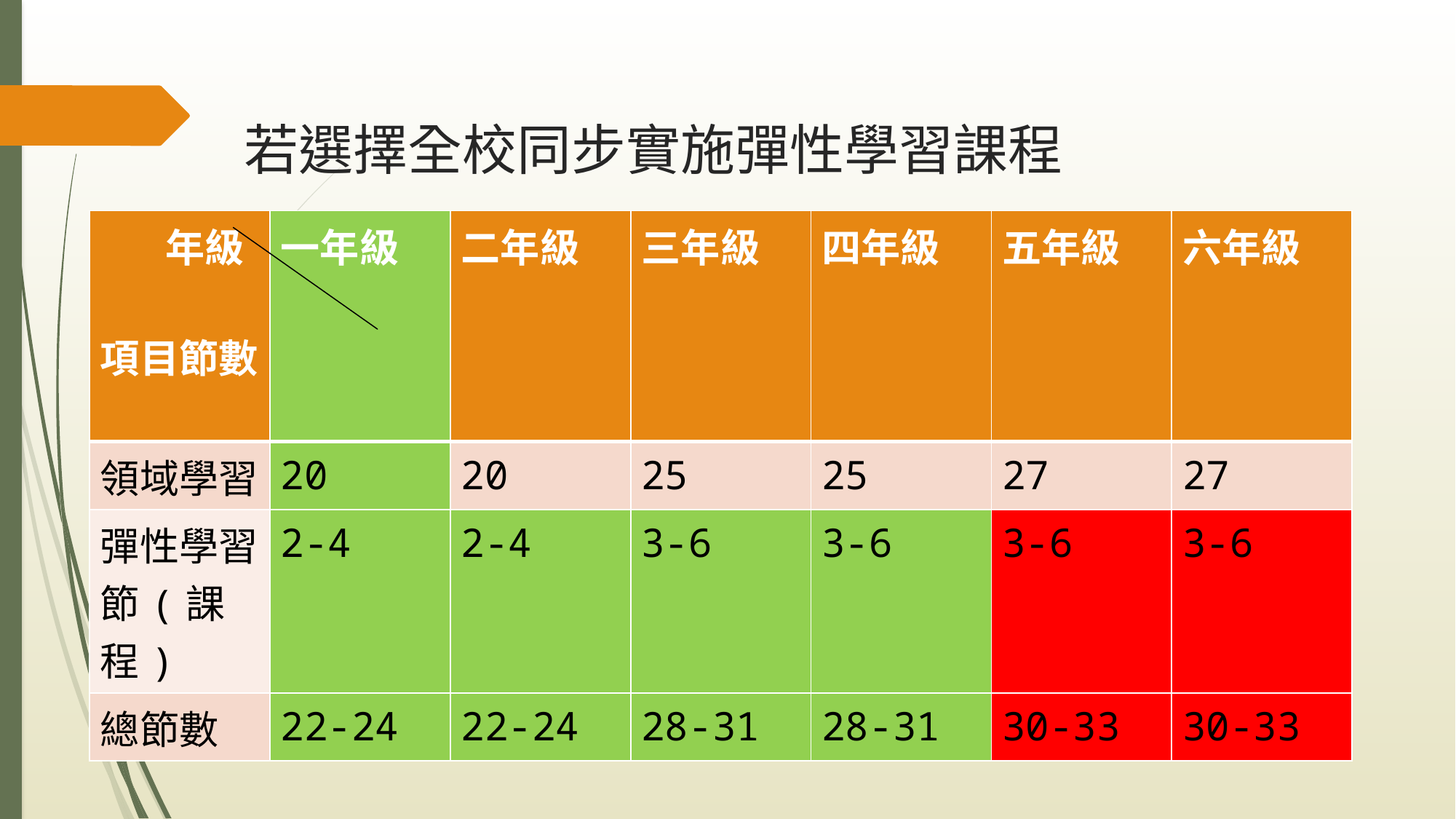

# 若選擇全校同步實施彈性學習課程
| 年級 項目節數 | 一年級 | 二年級 | 三年級 | 四年級 | 五年級 | 六年級 |
| --- | --- | --- | --- | --- | --- | --- |
| 領域學習 | 20 | 20 | 25 | 25 | 27 | 27 |
| 彈性學習節(課程) | 2-4 | 2-4 | 3-6 | 3-6 | 3-6 | 3-6 |
| 總節數 | 22-24 | 22-24 | 28-31 | 28-31 | 30-33 | 30-33 |